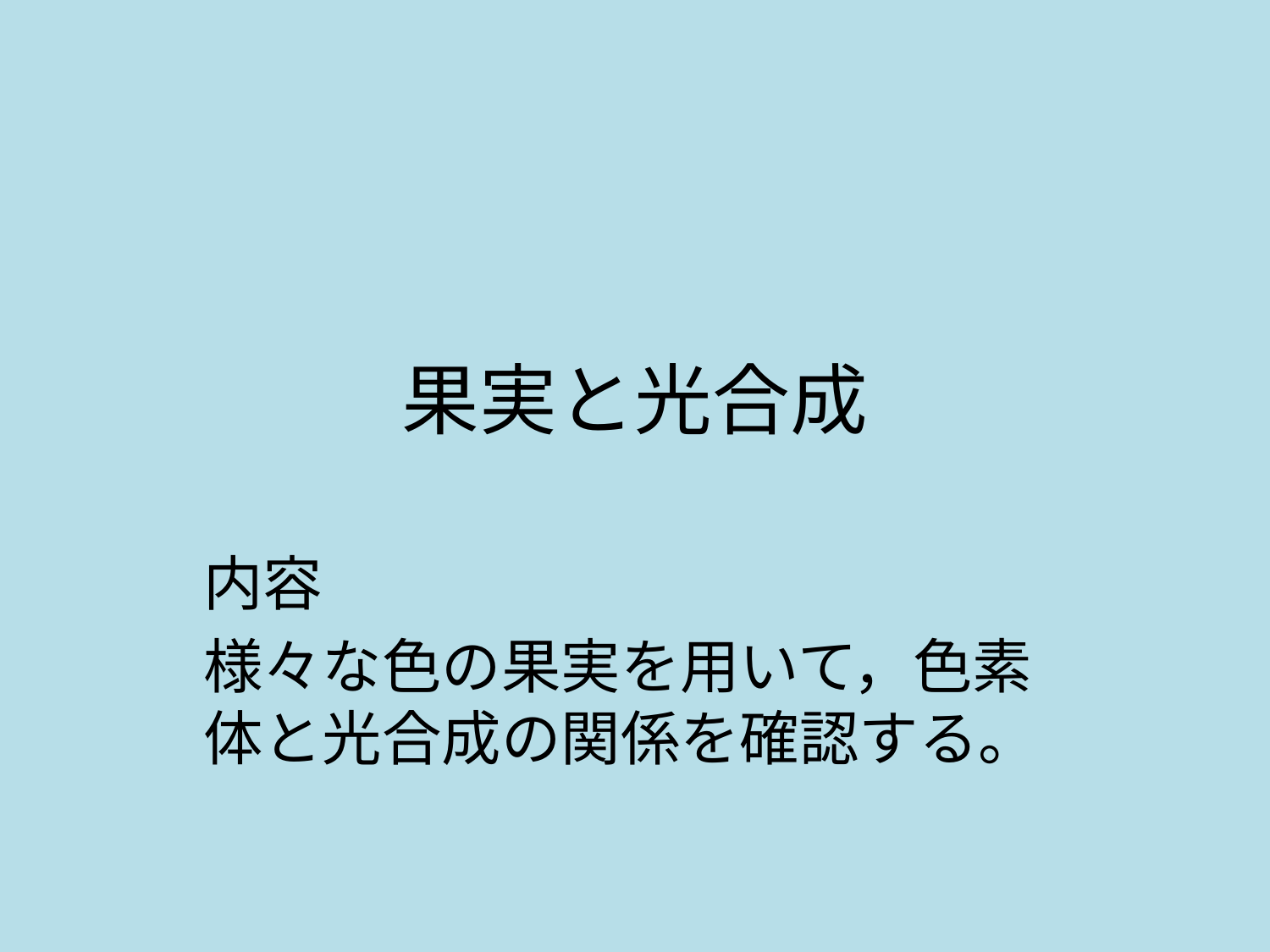

# 果実と光合成
内容
様々な色の果実を用いて，色素体と光合成の関係を確認する。